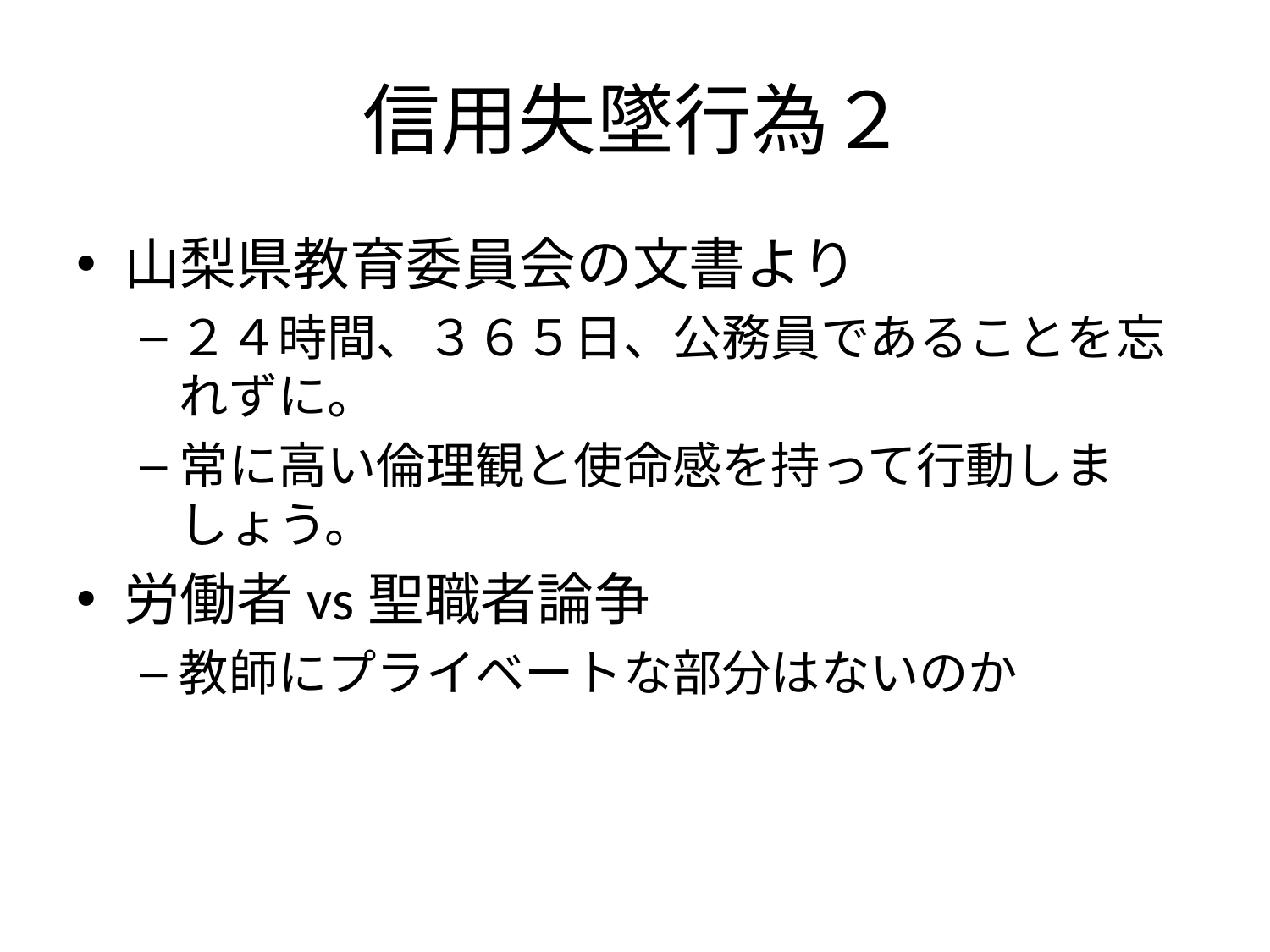

# 信用失墜行為２
山梨県教育委員会の文書より
２４時間、３６５日、公務員であることを忘れずに。
常に高い倫理観と使命感を持って行動しましょう。
労働者vs聖職者論争
教師にプライベートな部分はないのか